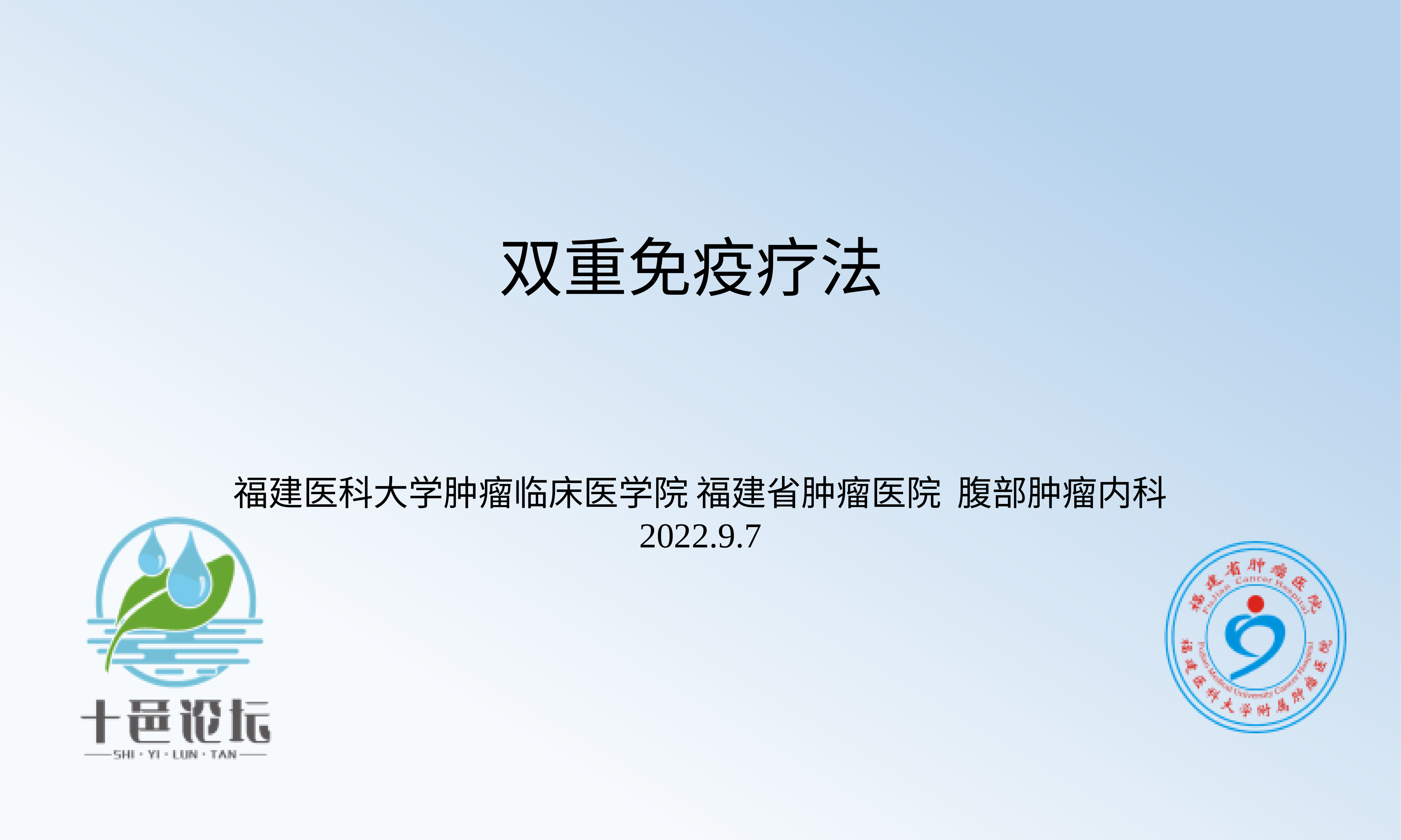

# 双重免疫疗法
福建医科大学肿瘤临床医学院 福建省肿瘤医院  腹部肿瘤内科
2022.9.7